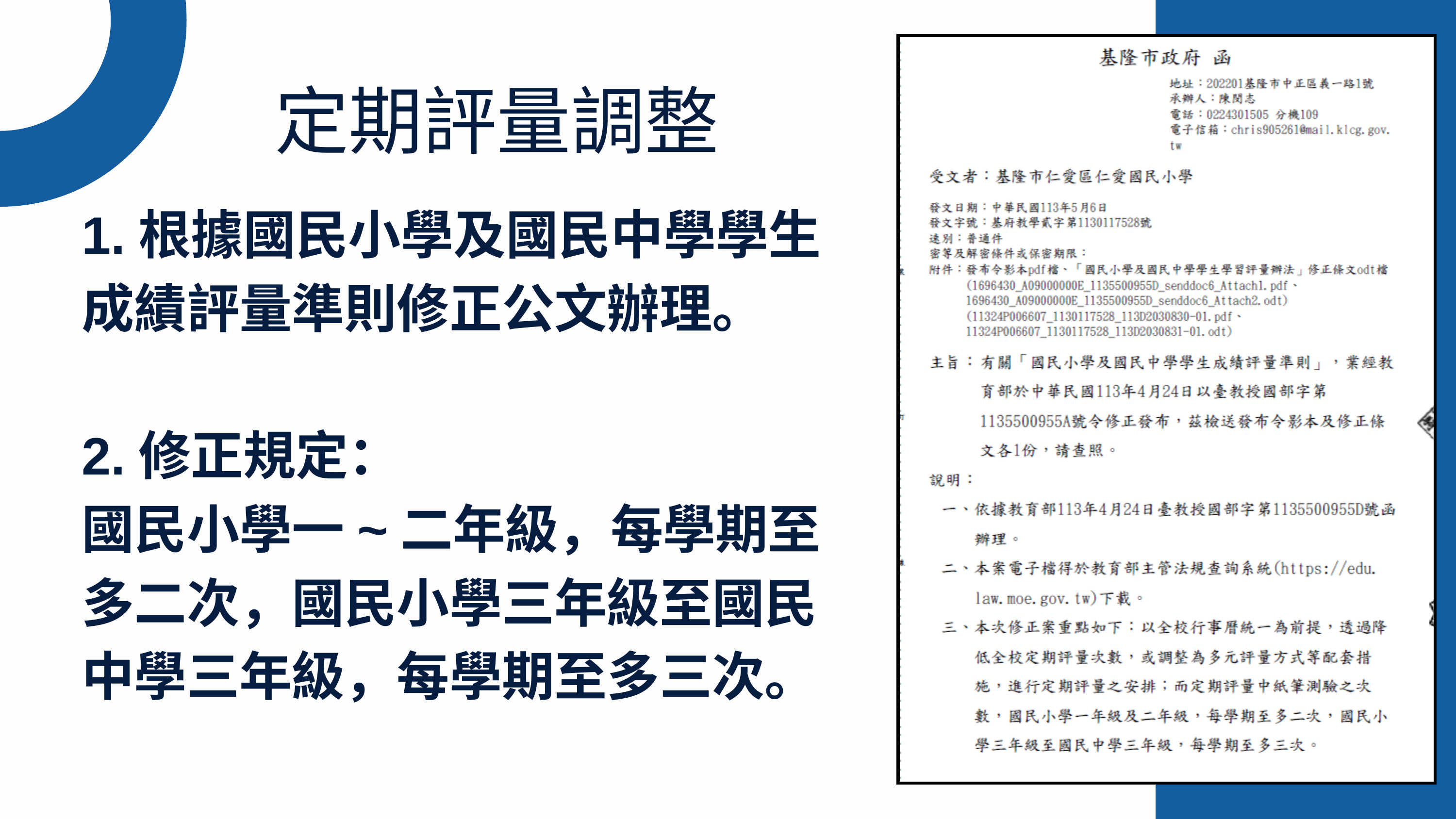

定期評量調整
1.根據國民小學及國民中學學生成績評量準則修正公文辦理。

2.修正規定：
國民小學一~二年級，每學期至多二次，國民小學三年級至國民中學三年級，每學期至多三次。